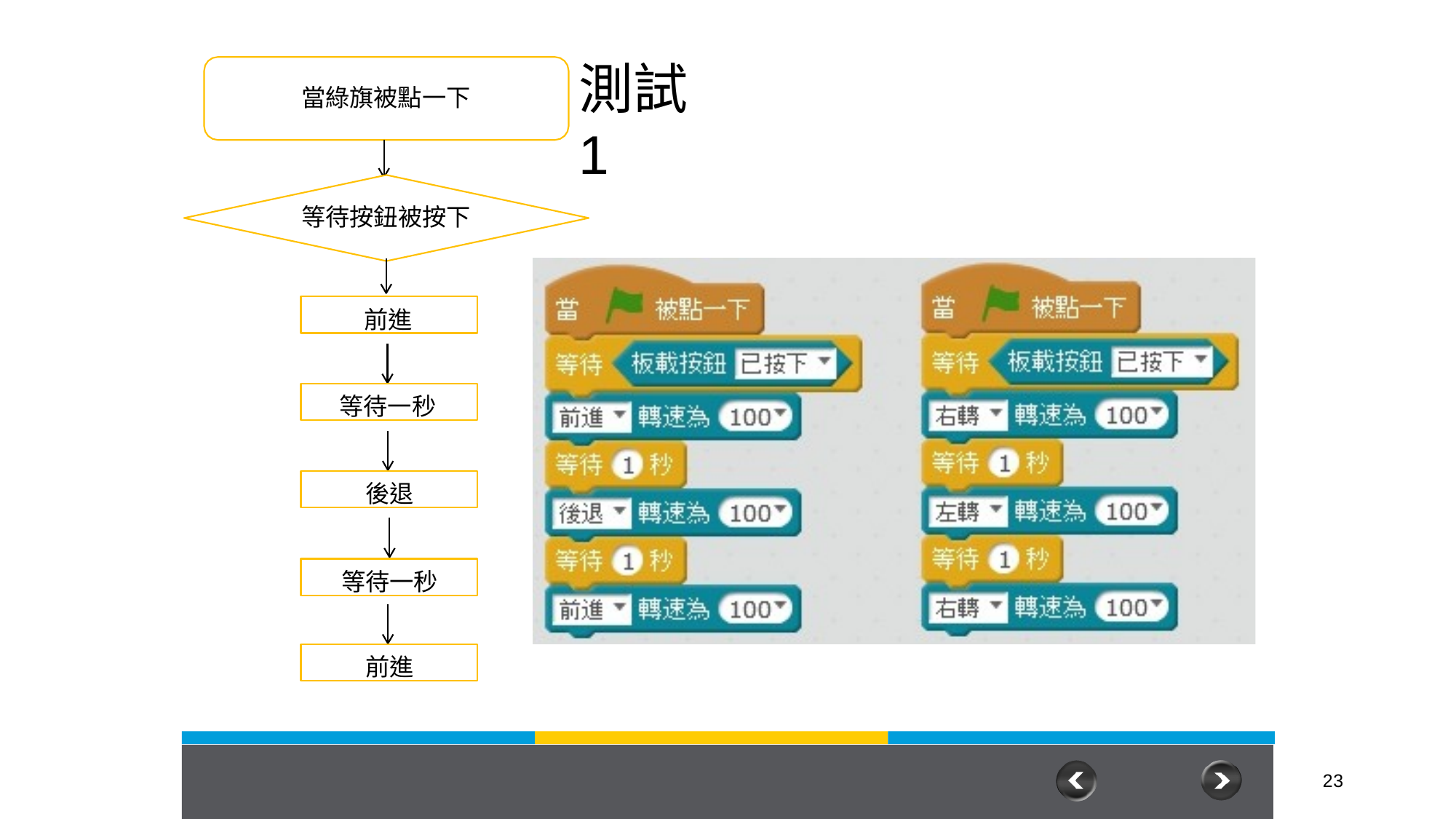

# 測試1

當綠旗被點一下

等待按鈕被按下

前進

等待一秒

後退

等待一秒

前進
23